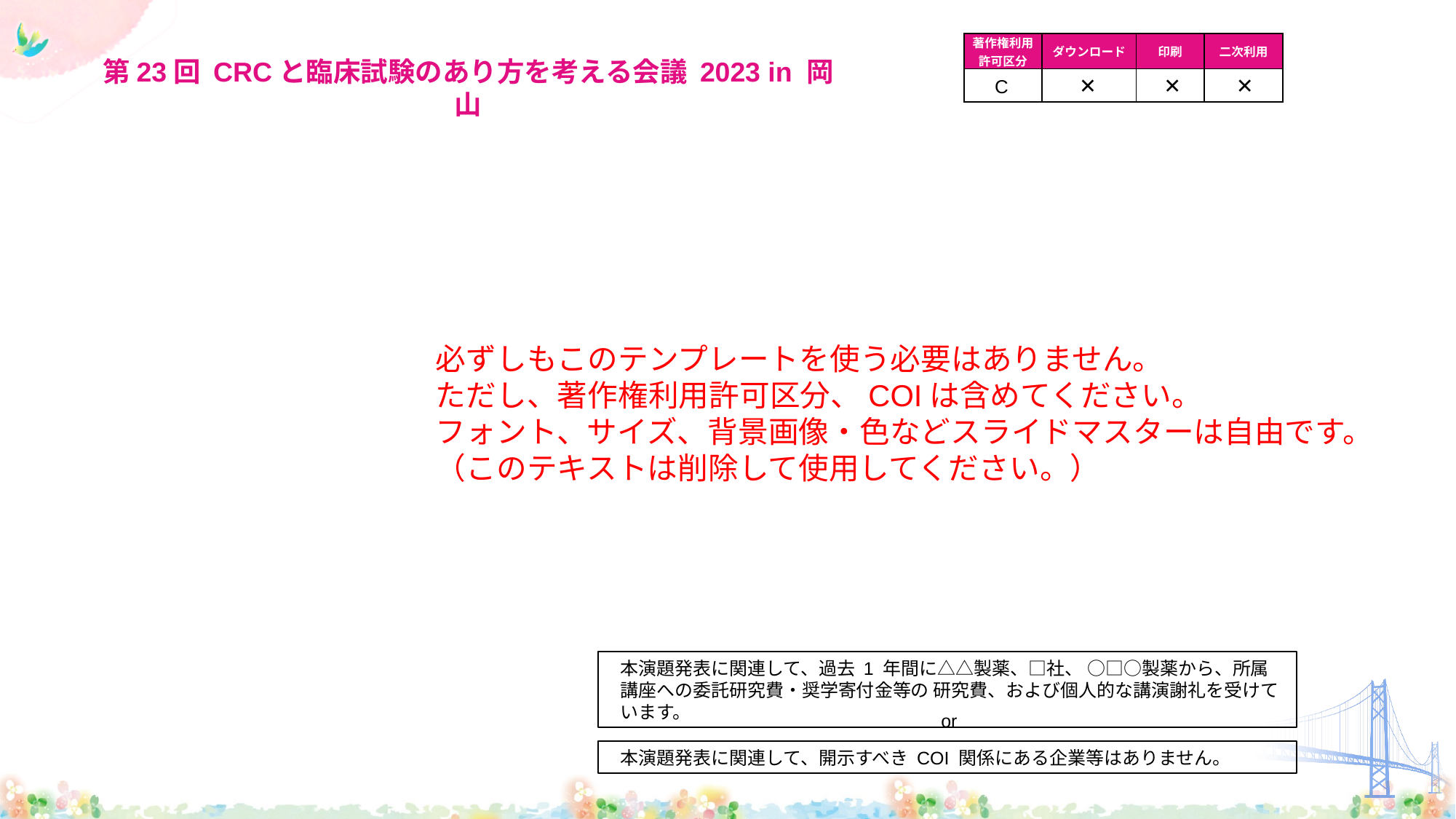

C
✕
✕
✕

#
必ずしもこのテンプレートを使う必要はありません。
ただし、著作権利用許可区分、COIは含めてください。
フォント、サイズ、背景画像・色などスライドマスターは自由です。
（このテキストは削除して使用してください。）

本演題発表に関連して、過去 1 年間に△△製薬、□社、 ○□○製薬から、所属講座への委託研究費・奨学寄付金等の 研究費、および個人的な講演謝礼を受けています。
or
本演題発表に関連して、開示すべき COI 関係にある企業等はありません。